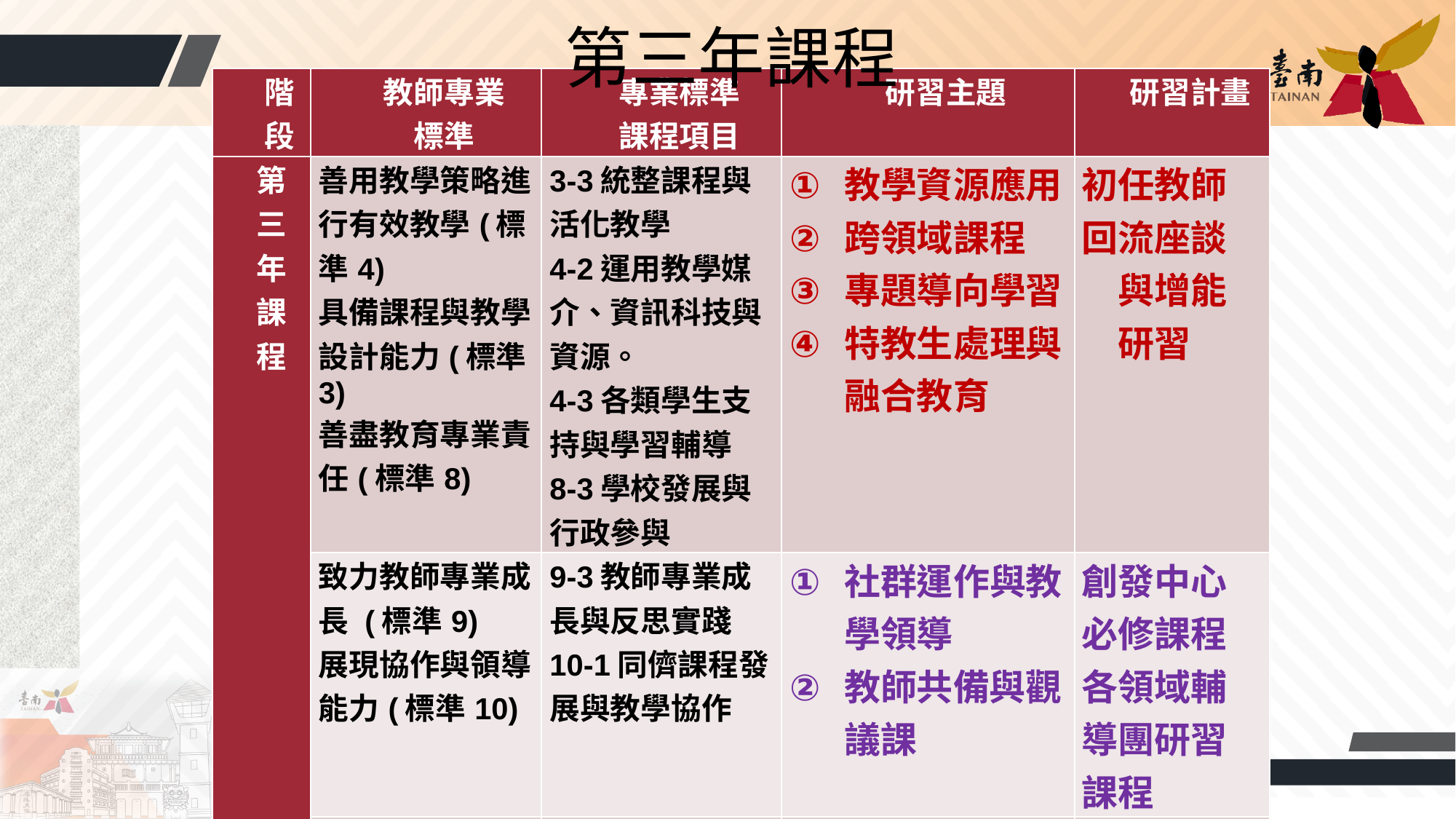

第三年課程
| 階段 | 教師專業 標準 | 專業標準 課程項目 | 研習主題 | 研習計畫 |
| --- | --- | --- | --- | --- |
| 第三年 課程 | 善用教學策略進行有效教學(標準4) 具備課程與教學設計能力(標準3) 善盡教育專業責任(標準8) | 3-3統整課程與活化教學 4-2運用教學媒介、資訊科技與資源。 4-3各類學生支持與學習輔導 8-3學校發展與行政參與 | 教學資源應用 跨領域課程 專題導向學習 特教生處理與融合教育 | 初任教師回流座談 與增能研習 |
|  | 致力教師專業成長 (標準9) 展現協作與領導能力(標準10) | 9-3教師專業成長與反思實踐10-1同儕課程發展與教學協作 | 社群運作與教學領導 教師共備與觀議課 | 創發中心必修課程 各領域輔導團研習課程 |
|  | 運用適切方法進行學習評量(標準5) | 5-1評量設計與學習診斷 | 多元評量實務 標準本位評量設計 | 各領域輔導團研習課程 |